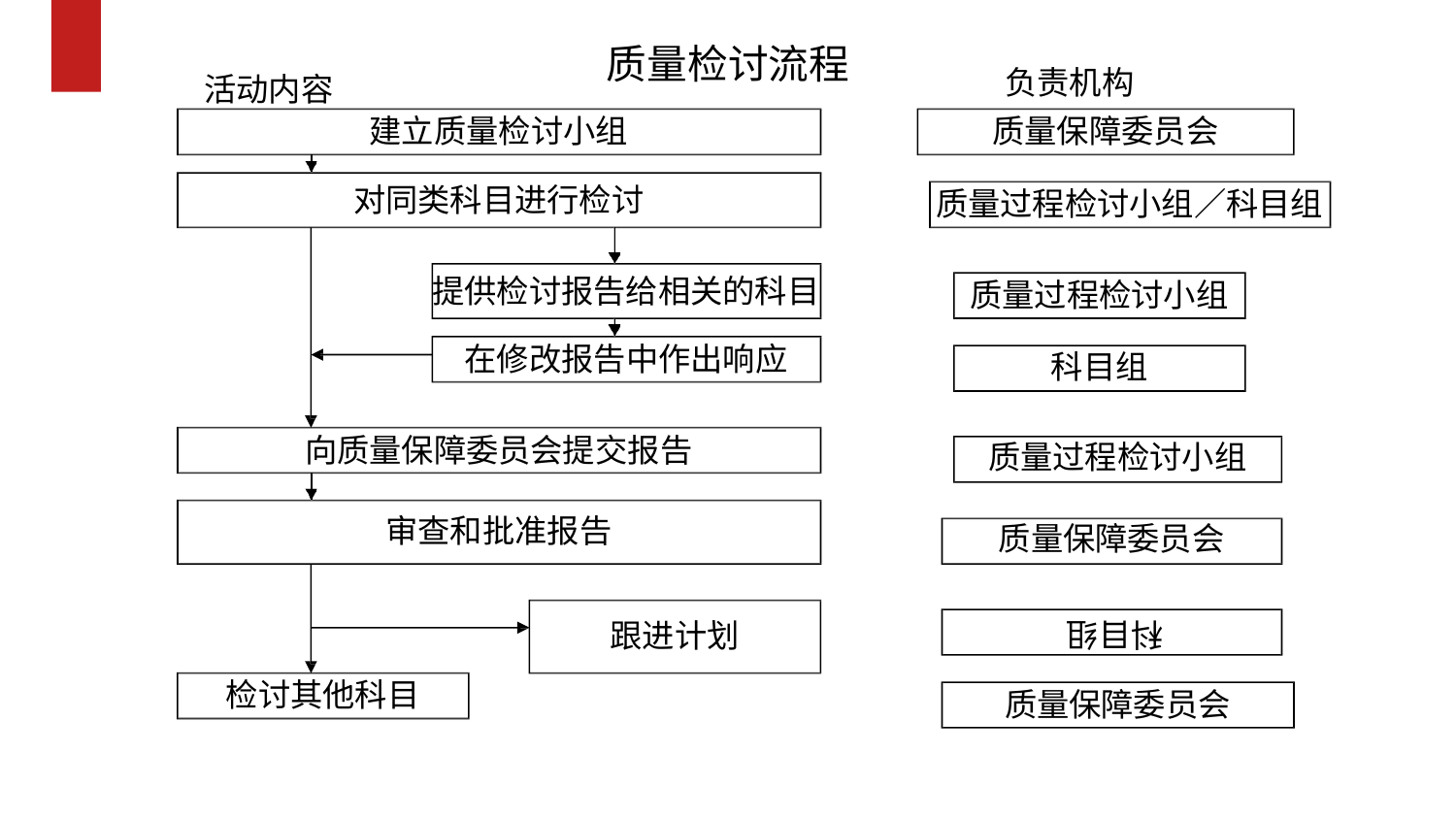

# 质量检讨流程
负责机构
质量保障委员会
活动内容

建立质量检讨小组

对同类科目进行检讨
提供检讨报告给相关的科目 在修改报告中作出响应
向质量保障委员会提交报告 审查和批准报告

质量过程检讨小组／科目组
质量过程检讨小组 科目组
质量过程检讨小组 质量保障委员会

跟进计划
科目组

检讨其他科目

质量保障委员会